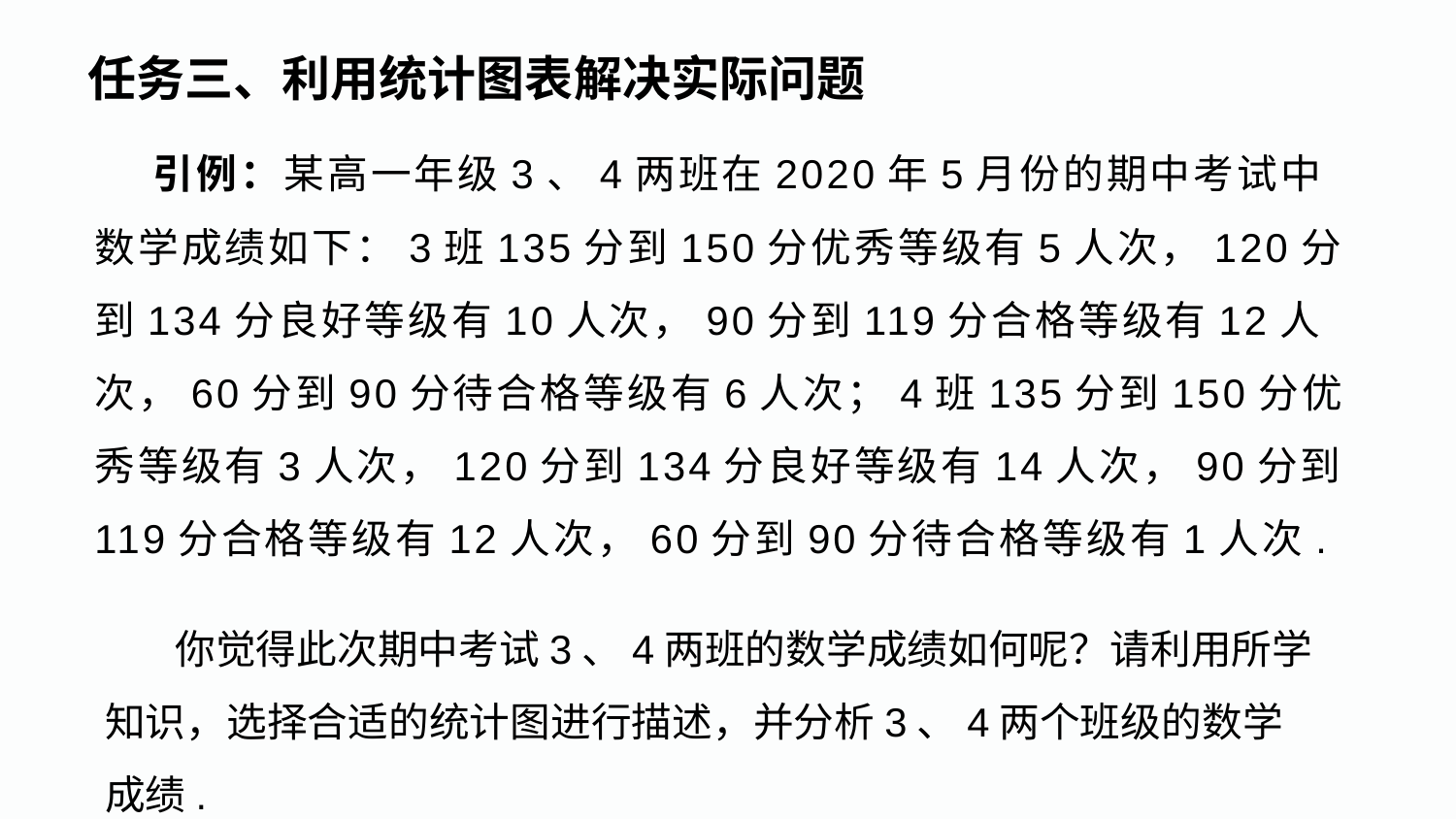

任务三、利用统计图表解决实际问题
    引例：某高一年级3、4两班在2020年5月份的期中考试中数学成绩如下：3班135分到150分优秀等级有5人次，120分到134分良好等级有10人次，90分到119分合格等级有12人次，60分到90分待合格等级有6人次；4班135分到150分优秀等级有3人次，120分到134分良好等级有14人次，90分到119分合格等级有12人次，60分到90分待合格等级有1人次.

  你觉得此次期中考试3、4两班的数学成绩如何呢？请利用所学知识，选择合适的统计图进行描述，并分析3、4两个班级的数学成绩.